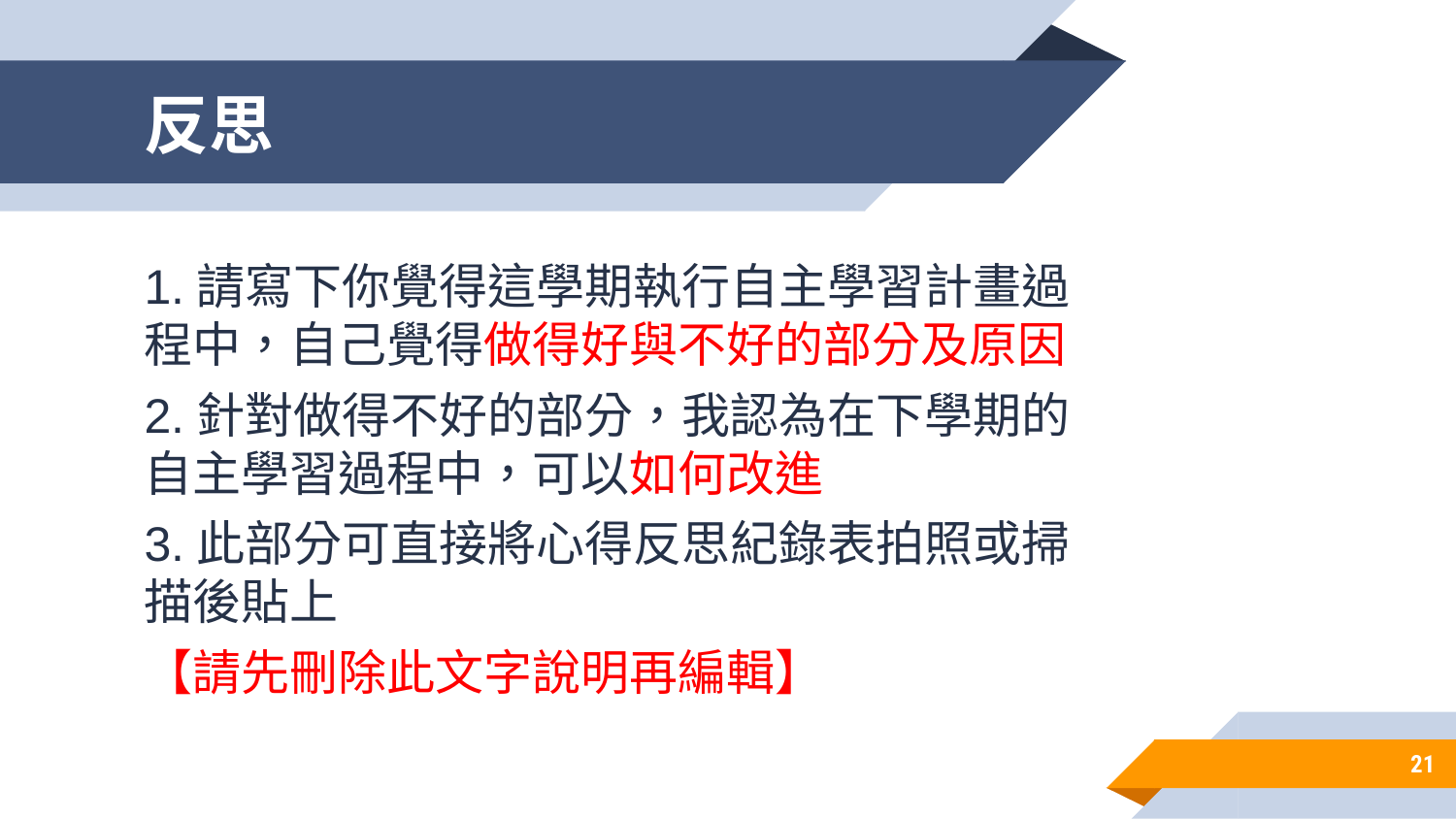

# 反思
1.請寫下你覺得這學期執行自主學習計畫過程中，自己覺得做得好與不好的部分及原因
2.針對做得不好的部分，我認為在下學期的自主學習過程中，可以如何改進
3.此部分可直接將心得反思紀錄表拍照或掃描後貼上
【請先刪除此文字說明再編輯】

21